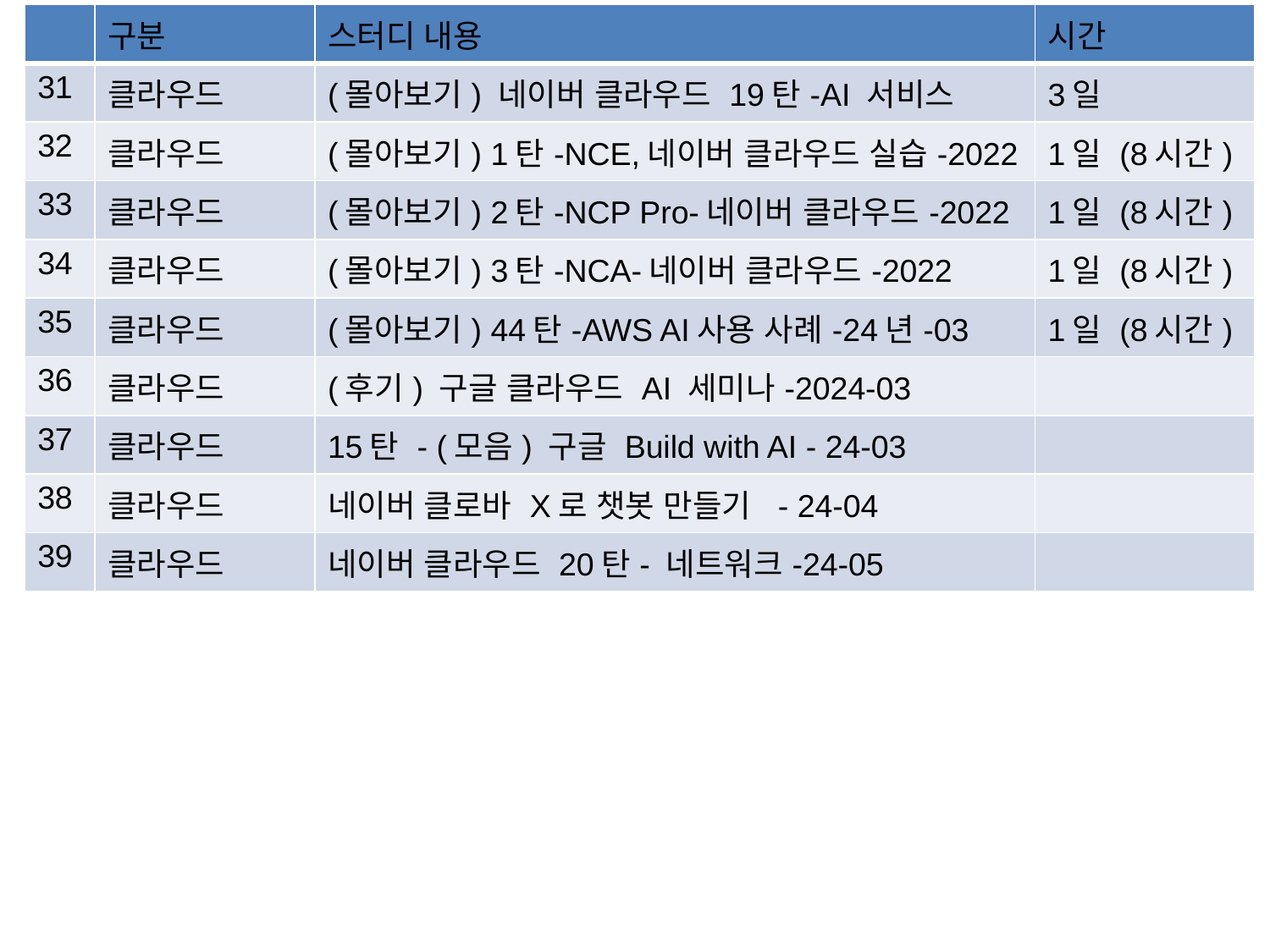

|  | 구분 | 스터디 내용 | 시간 |
| --- | --- | --- | --- |
| 31 | 클라우드 | (몰아보기) 네이버 클라우드 19탄-AI 서비스 | 3일 |
| 32 | 클라우드 | (몰아보기) 1탄-NCE,네이버 클라우드 실습-2022 | 1일 (8시간) |
| 33 | 클라우드 | (몰아보기) 2탄-NCP Pro-네이버 클라우드-2022 | 1일 (8시간) |
| 34 | 클라우드 | (몰아보기) 3탄-NCA-네이버 클라우드-2022 | 1일 (8시간) |
| 35 | 클라우드 | (몰아보기) 44탄-AWS AI사용 사례-24년-03 | 1일 (8시간) |
| 36 | 클라우드 | (후기) 구글 클라우드 AI 세미나-2024-03 |  |
| 37 | 클라우드 | 15탄 - (모음) 구글 Build with AI - 24-03 |  |
| 38 | 클라우드 | 네이버 클로바 X로 챗봇 만들기  - 24-04 |  |
| 39 | 클라우드 | 네이버 클라우드 20탄- 네트워크-24-05 |  |